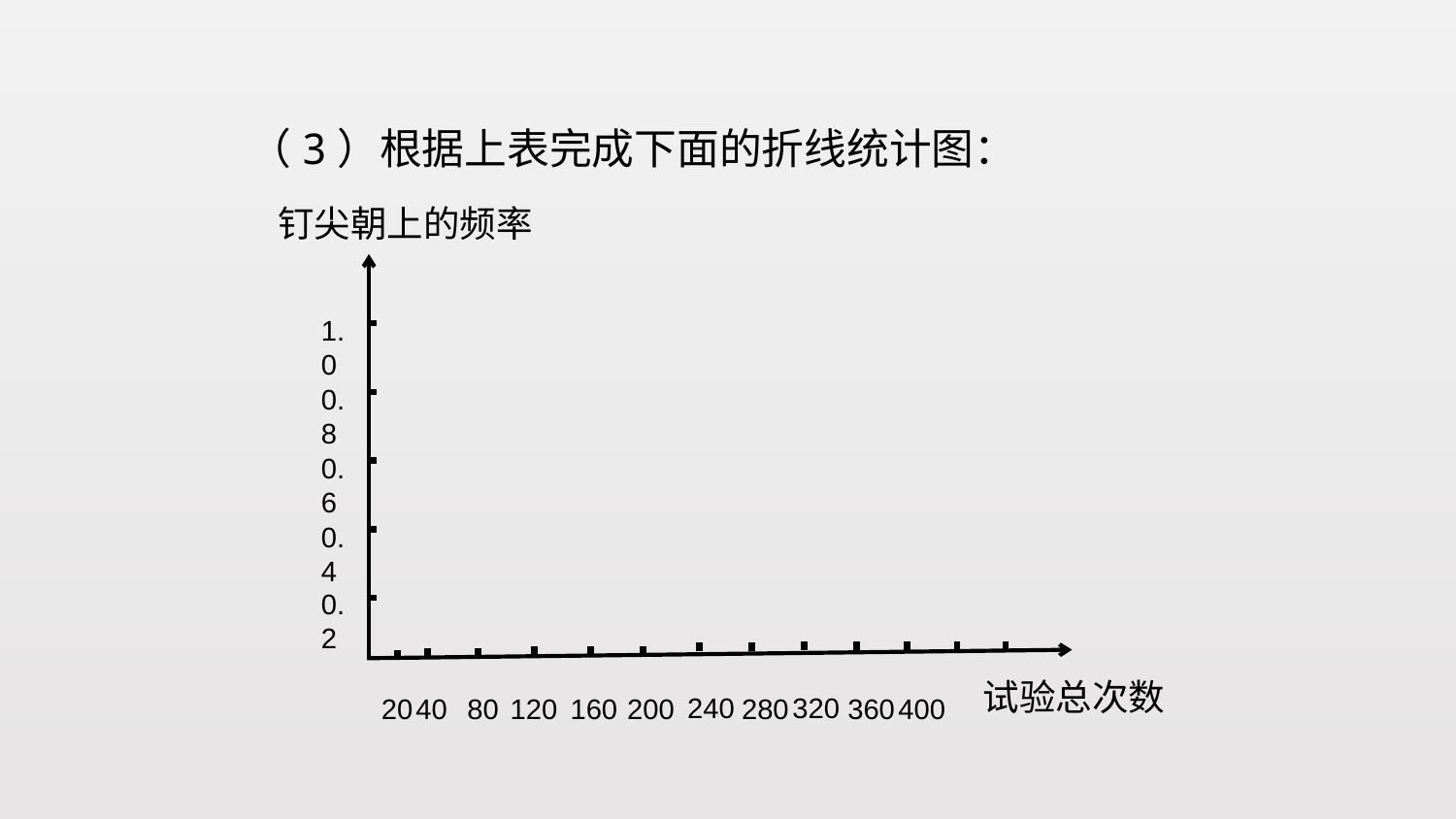

（3）根据上表完成下面的折线统计图：
钉尖朝上的频率
1.0
0.8
0.6
0.4
0.2
试验总次数
240
320
20
40
80
120
160
200
280
360
400